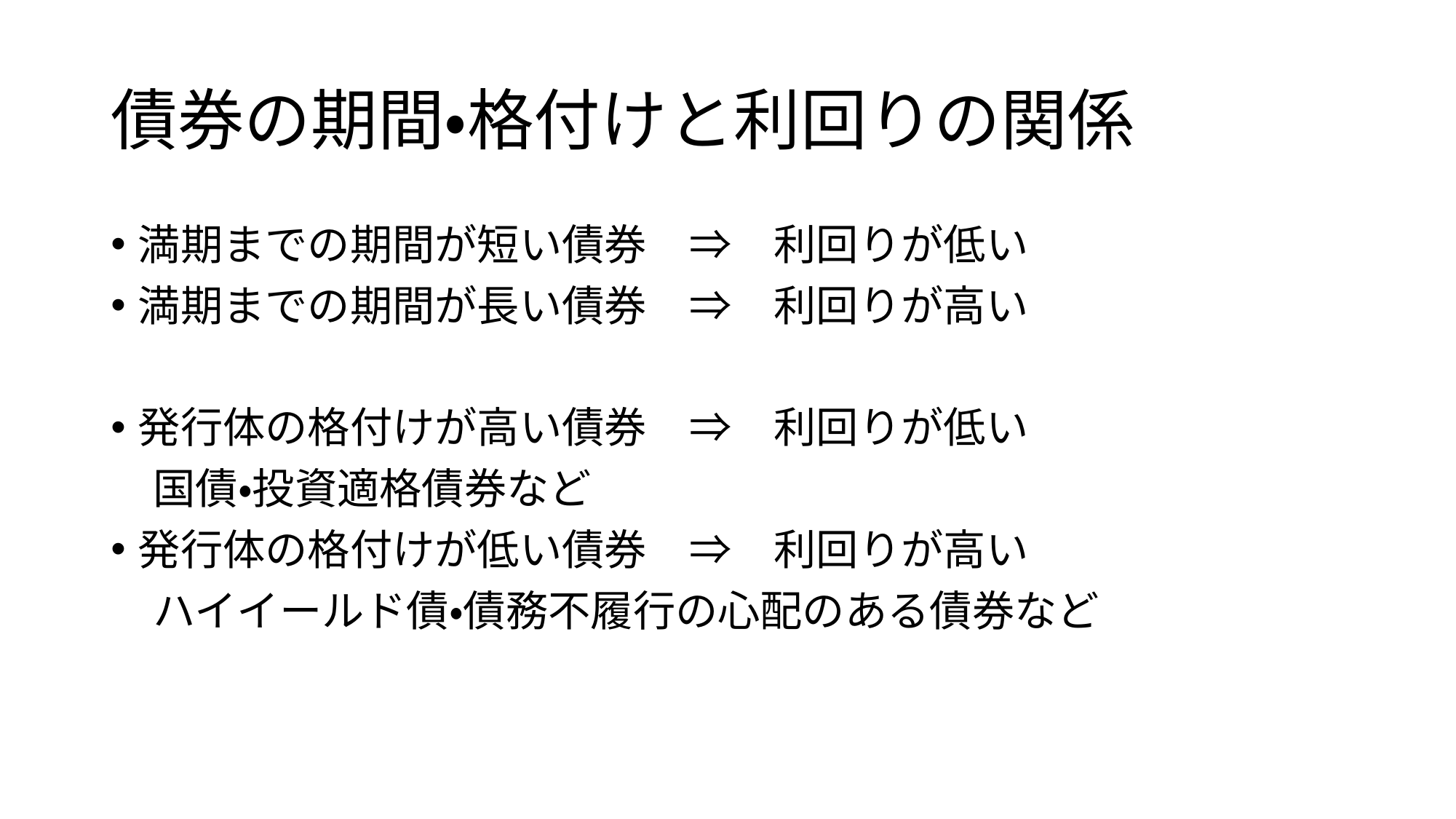

# 債券の期間・格付けと利回りの関係
満期までの期間が短い債券　⇒　利回りが低い
満期までの期間が長い債券　⇒　利回りが高い

発行体の格付けが高い債券　⇒　利回りが低い
　国債・投資適格債券など
発行体の格付けが低い債券　⇒　利回りが高い
　ハイイールド債・債務不履行の心配のある債券など